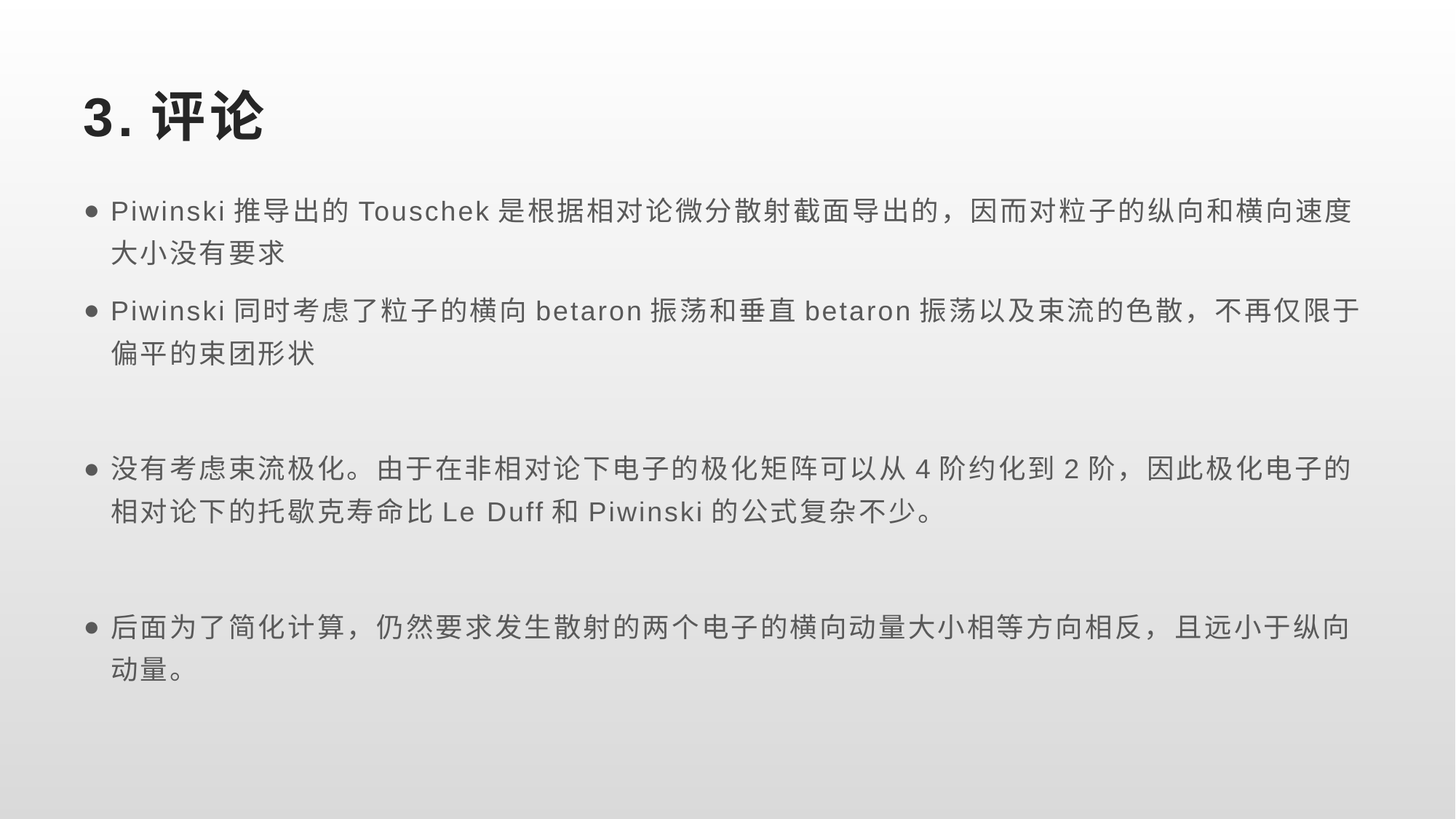

# 3.评论
Piwinski推导出的Touschek是根据相对论微分散射截面导出的，因而对粒子的纵向和横向速度大小没有要求
Piwinski同时考虑了粒子的横向betaron振荡和垂直betaron振荡以及束流的色散，不再仅限于偏平的束团形状

没有考虑束流极化。由于在非相对论下电子的极化矩阵可以从4阶约化到2阶，因此极化电子的相对论下的托歇克寿命比Le Duff和Piwinski的公式复杂不少。

后面为了简化计算，仍然要求发生散射的两个电子的横向动量大小相等方向相反，且远小于纵向动量。